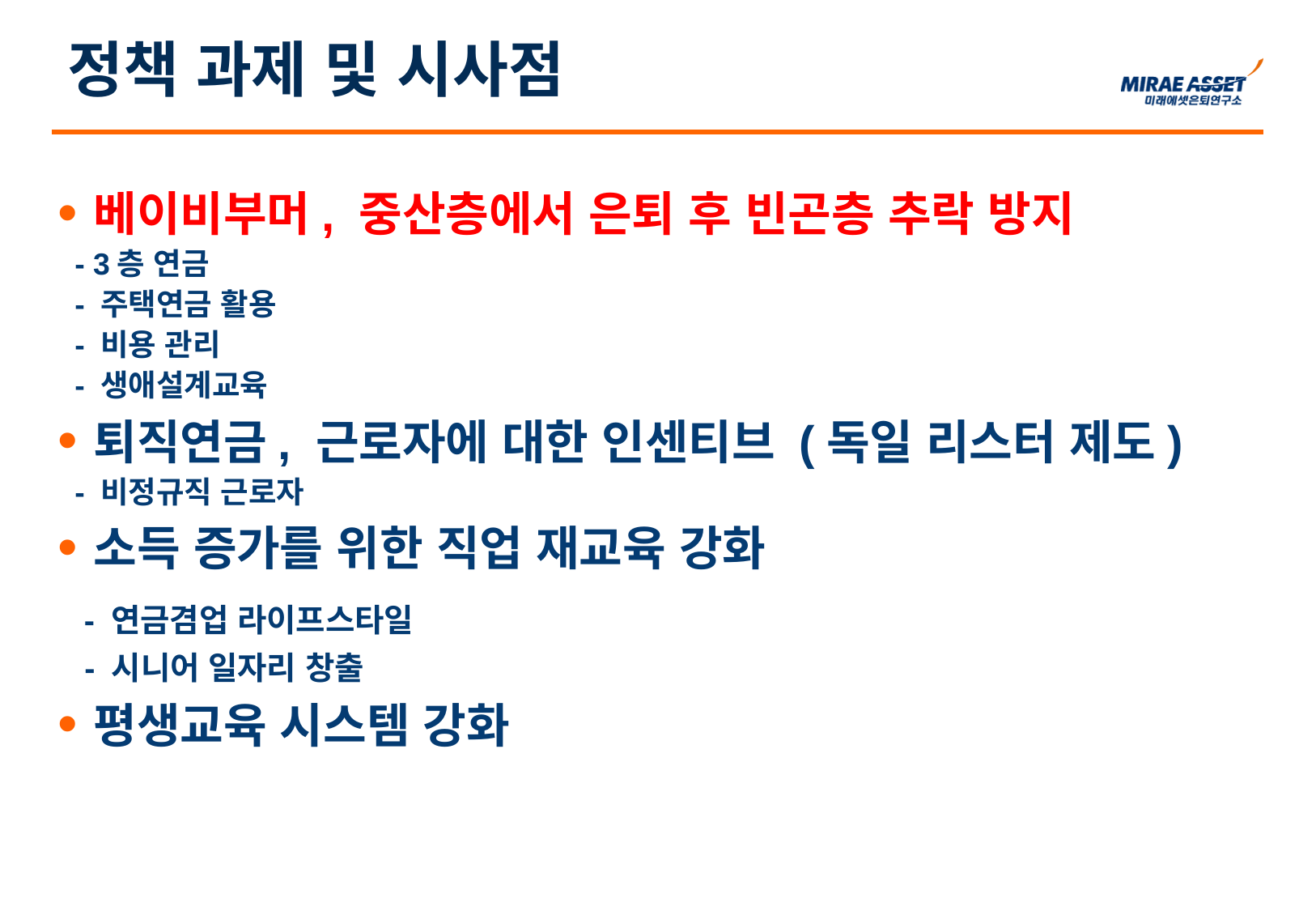

정책 과제 및 시사점
베이비부머, 중산층에서 은퇴 후 빈곤층 추락 방지
  - 3층 연금
  - 주택연금 활용
  - 비용 관리
  - 생애설계교육
퇴직연금, 근로자에 대한 인센티브 (독일 리스터 제도)
  - 비정규직 근로자
소득 증가를 위한 직업 재교육 강화
  - 연금겸업 라이프스타일
   - 시니어 일자리 창출
평생교육 시스템 강화